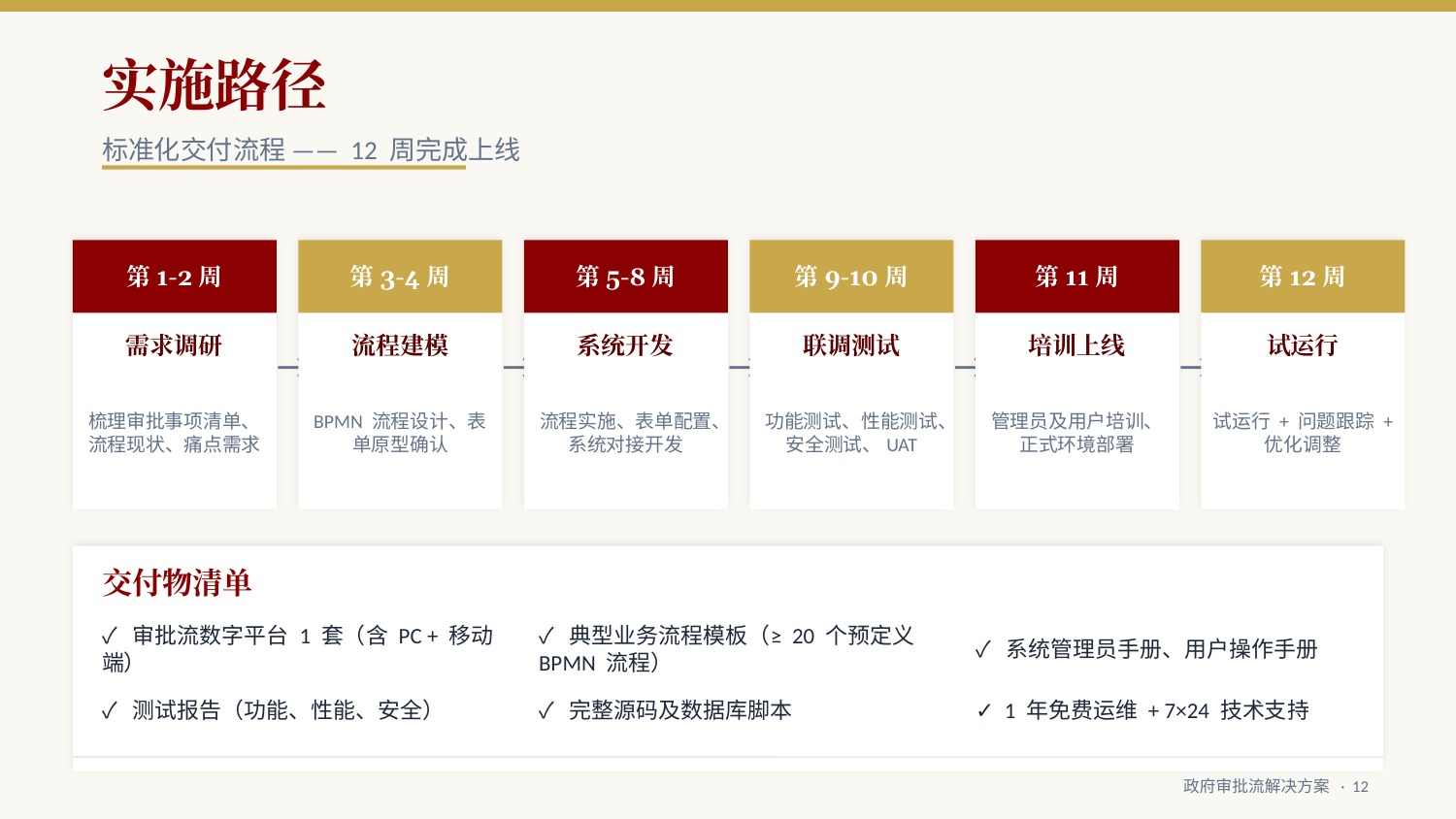

实施路径
标准化交付流程 —— 12 周完成上线

第1-2周

第3-4周

第5-8周

第9-10周

第11周

第12周
需求调研
流程建模
系统开发
联调测试
培训上线
试运行
→
→
→
→
→
梳理审批事项清单、流程现状、痛点需求
BPMN 流程设计、表单原型确认
流程实施、表单配置、系统对接开发
功能测试、性能测试、安全测试、UAT
管理员及用户培训、正式环境部署
试运行 + 问题跟踪 + 优化调整

交付物清单
✓  审批流数字平台 1 套（含 PC + 移动端）
✓  典型业务流程模板（≥ 20 个预定义 BPMN 流程）
✓  系统管理员手册、用户操作手册
✓  测试报告（功能、性能、安全）
✓  完整源码及数据库脚本
✓  1 年免费运维 + 7×24 技术支持

政府审批流解决方案  ·  12